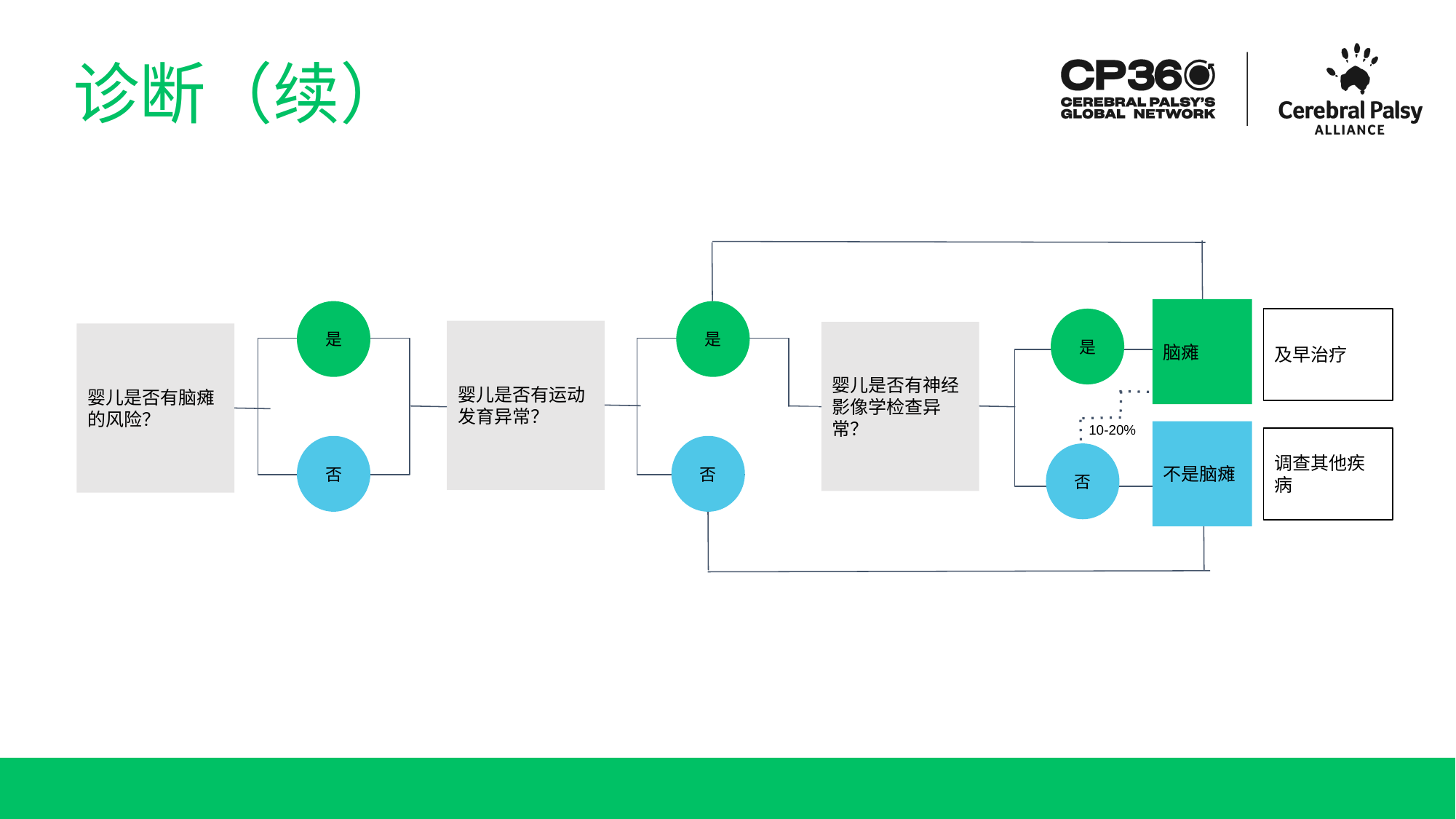

# 诊断（续）
脑瘫
是
是
是
及早治疗
婴儿是否有运动发育异常？
婴儿是否有神经影像学检查异常？

婴儿是否有脑瘫的风险？

10-20%
不是脑瘫
调查其他疾病
否
否
否